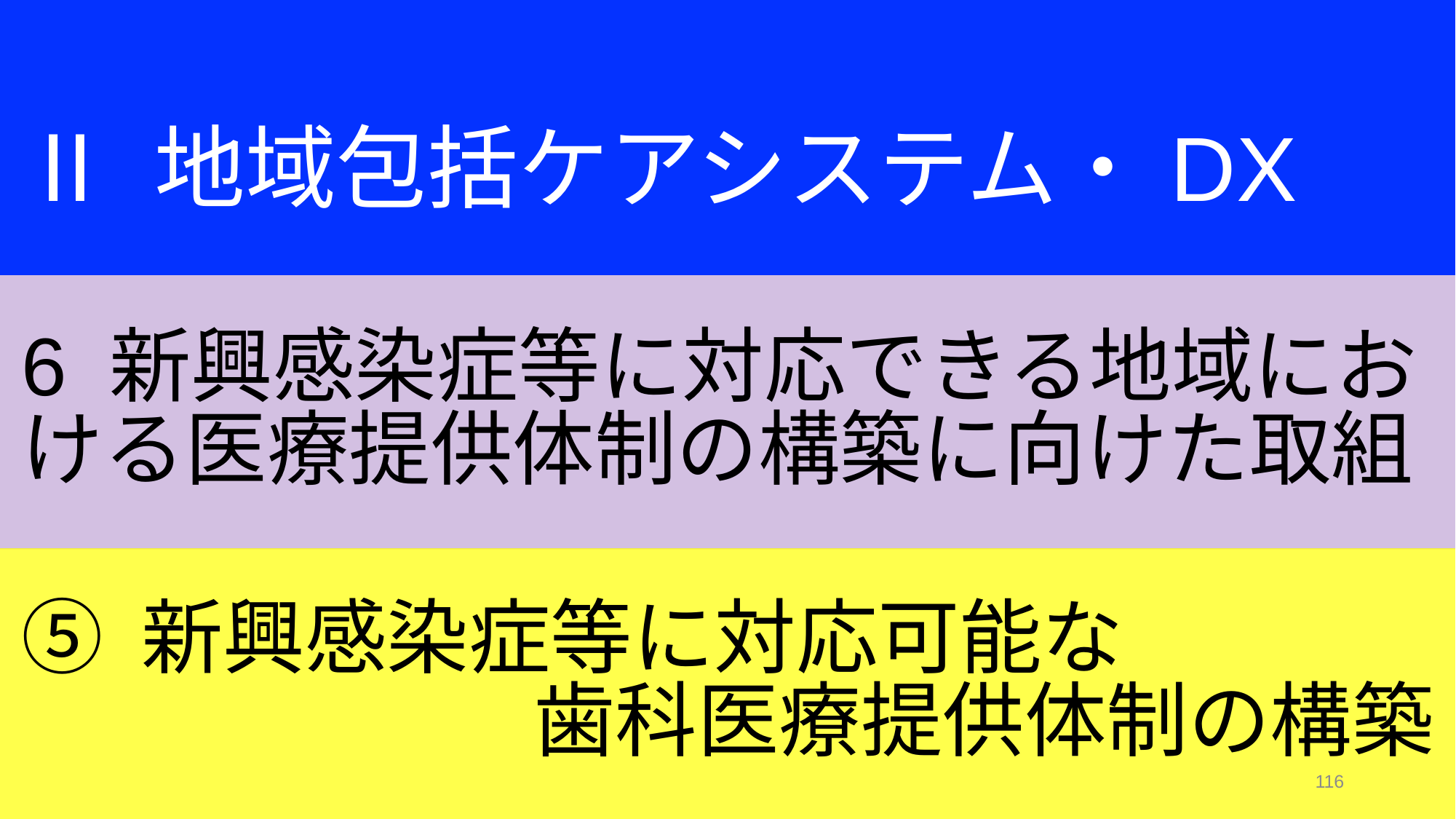

Ⅱ 地域包括ケアシステム・DX
6 新興感染症等に対応できる地域における医療提供体制の構築に向けた取組
⑤ 新興感染症等に対応可能な
歯科医療提供体制の構築
116